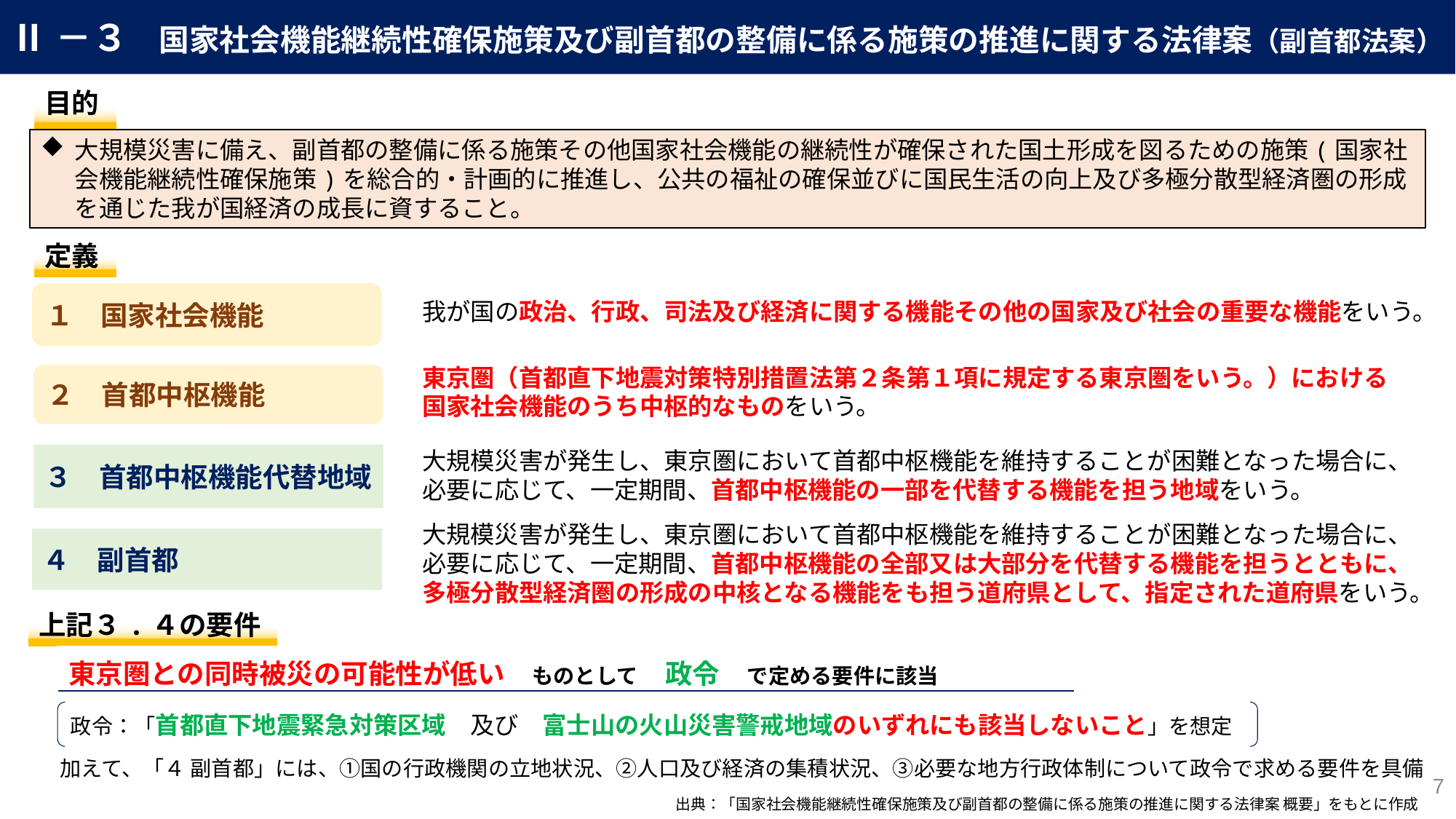

Ⅱ－３　国家社会機能継続性確保施策及び副首都の整備に係る施策の推進に関する法律案（副首都法案）
| 目的 |
| --- |
大規模災害に備え、副首都の整備に係る施策その他国家社会機能の継続性が確保された国土形成を図るための施策(国家社会機能継続性確保施策)を総合的・計画的に推進し、公共の福祉の確保並びに国民生活の向上及び多極分散型経済圏の形成を通じた我が国経済の成長に資すること。
| 定義 |
| --- |
１　国家社会機能
我が国の政治、行政、司法及び経済に関する機能その他の国家及び社会の重要な機能をいう。
東京圏（首都直下地震対策特別措置法第２条第１項に規定する東京圏をいう。）における
国家社会機能のうち中枢的なものをいう。
２　首都中枢機能
大規模災害が発生し、東京圏において首都中枢機能を維持することが困難となった場合に、
必要に応じて、一定期間、首都中枢機能の一部を代替する機能を担う地域をいう。
３　首都中枢機能代替地域
大規模災害が発生し、東京圏において首都中枢機能を維持することが困難となった場合に、
必要に応じて、一定期間、首都中枢機能の全部又は大部分を代替する機能を担うとともに、
多極分散型経済圏の形成の中核となる機能をも担う道府県として、指定された道府県をいう。
４　副首都
| 上記３.４の要件 |
| --- |
| 東京圏との同時被災の可能性が低い　ものとして　政令　で定める要件に該当 |
| --- |
政令：「首都直下地震緊急対策区域　及び　富士山の火山災害警戒地域のいずれにも該当しないこと」を想定
加えて、「４ 副首都」には、①国の行政機関の立地状況、②人口及び経済の集積状況、③必要な地方行政体制について政令で求める要件を具備
7
出典：「国家社会機能継続性確保施策及び副首都の整備に係る施策の推進に関する法律案 概要」をもとに作成